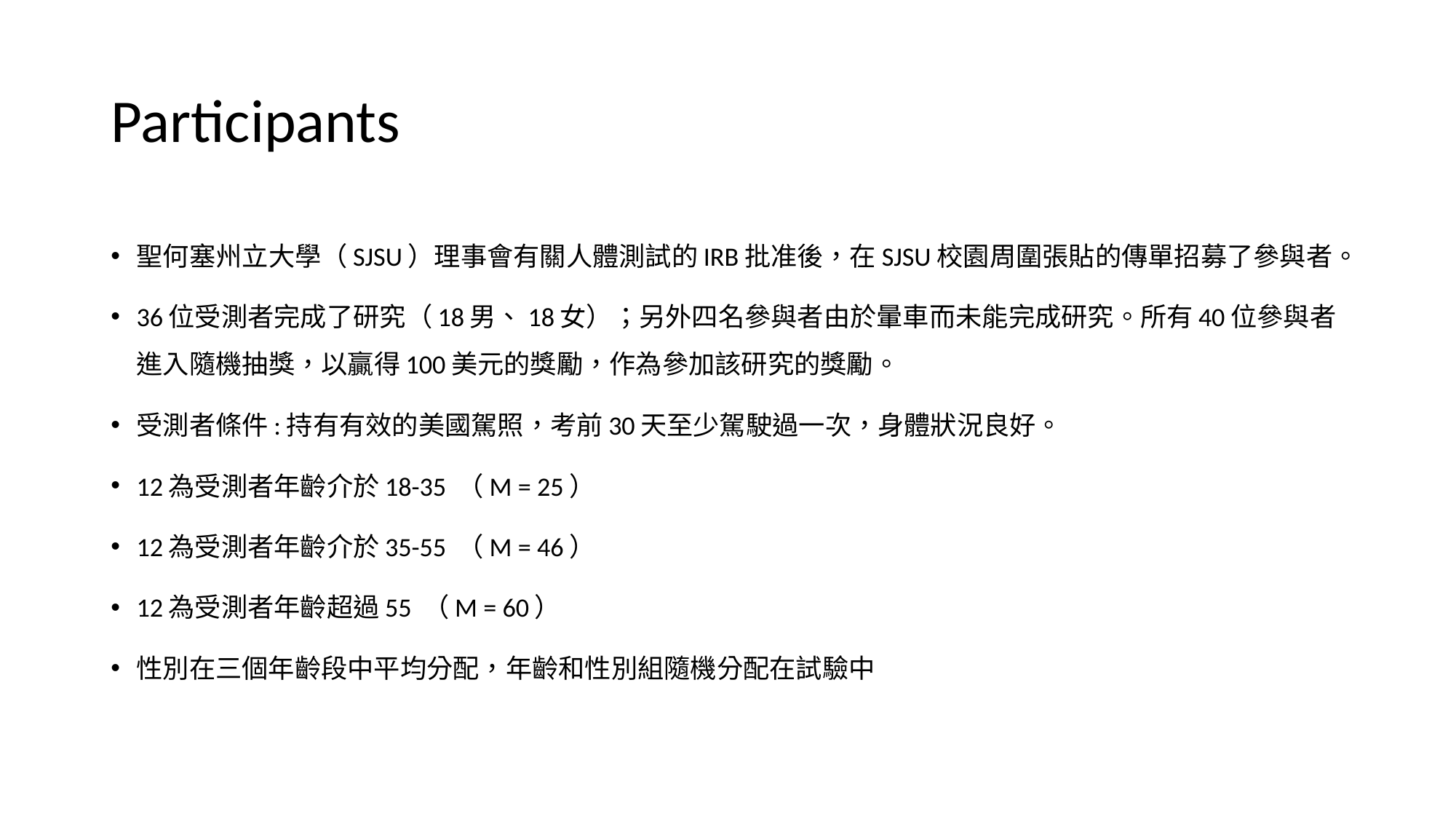

# Participants
聖何塞州立大學（SJSU）理事會有關人體測試的IRB批准後，在SJSU校園周圍張貼的傳單招募了參與者。
36位受測者完成了研究（18男、18女）；另外四名參與者由於暈車而未能完成研究。所有40位參與者進入隨機抽獎，以贏得100美元的獎勵，作為參加該研究的獎勵。
受測者條件:持有有效的美國駕照，考前30天至少駕駛過一次，身體狀況良好。
12為受測者年齡介於18-35 （M = 25）
12為受測者年齡介於35-55 （M = 46）
12為受測者年齡超過55 （M = 60）
性別在三個年齡段中平均分配，年齡和性別組隨機分配在試驗中